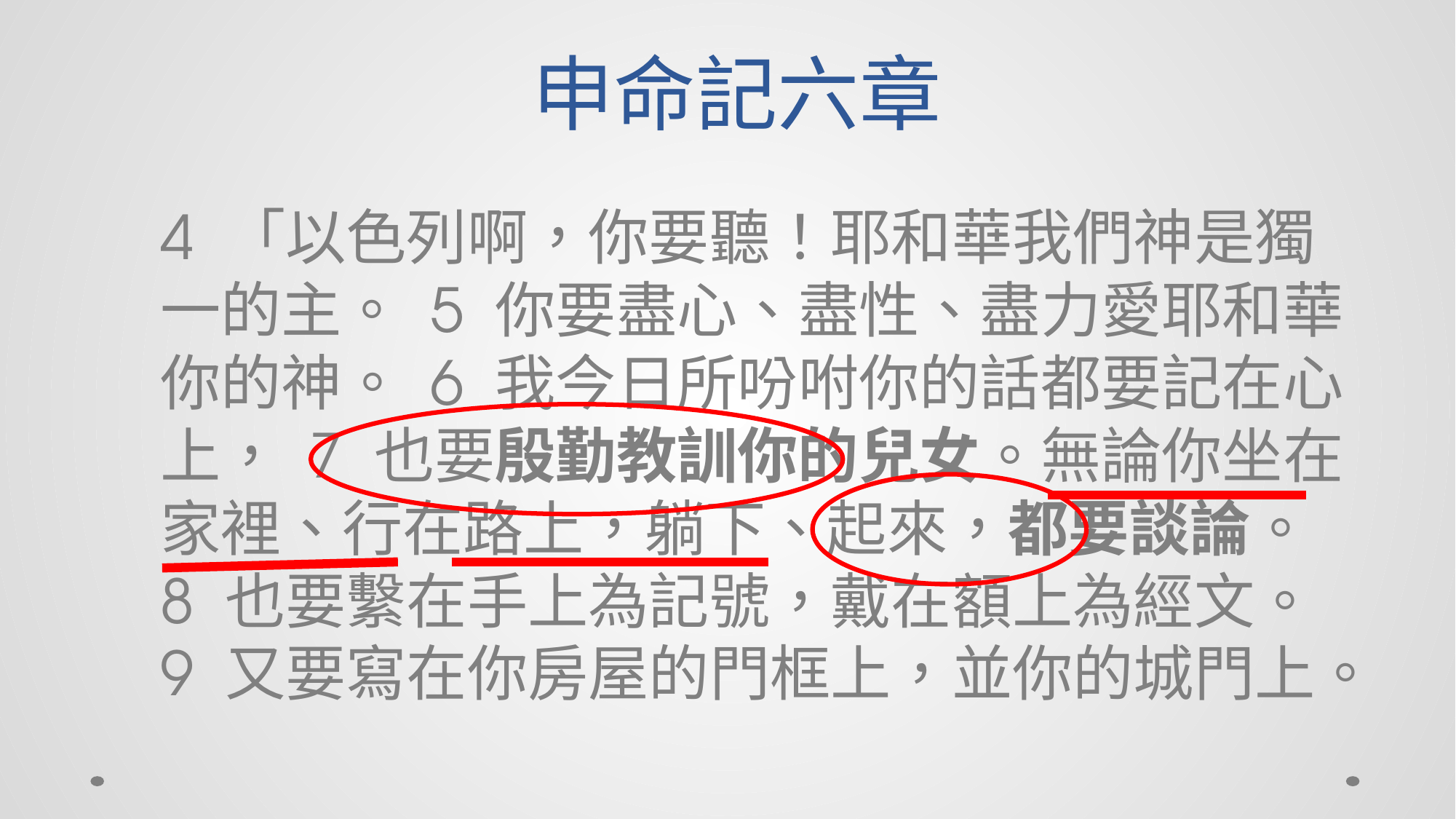

# 申命記六章
4 「以色列啊，你要聽！耶和華我們神是獨一的主。 5 你要盡心、盡性、盡力愛耶和華你的神。 6 我今日所吩咐你的話都要記在心上， 7 也要殷勤教訓你的兒女。無論你坐在家裡、行在路上，躺下、起來，都要談論。 8 也要繫在手上為記號，戴在額上為經文。 9 又要寫在你房屋的門框上，並你的城門上。